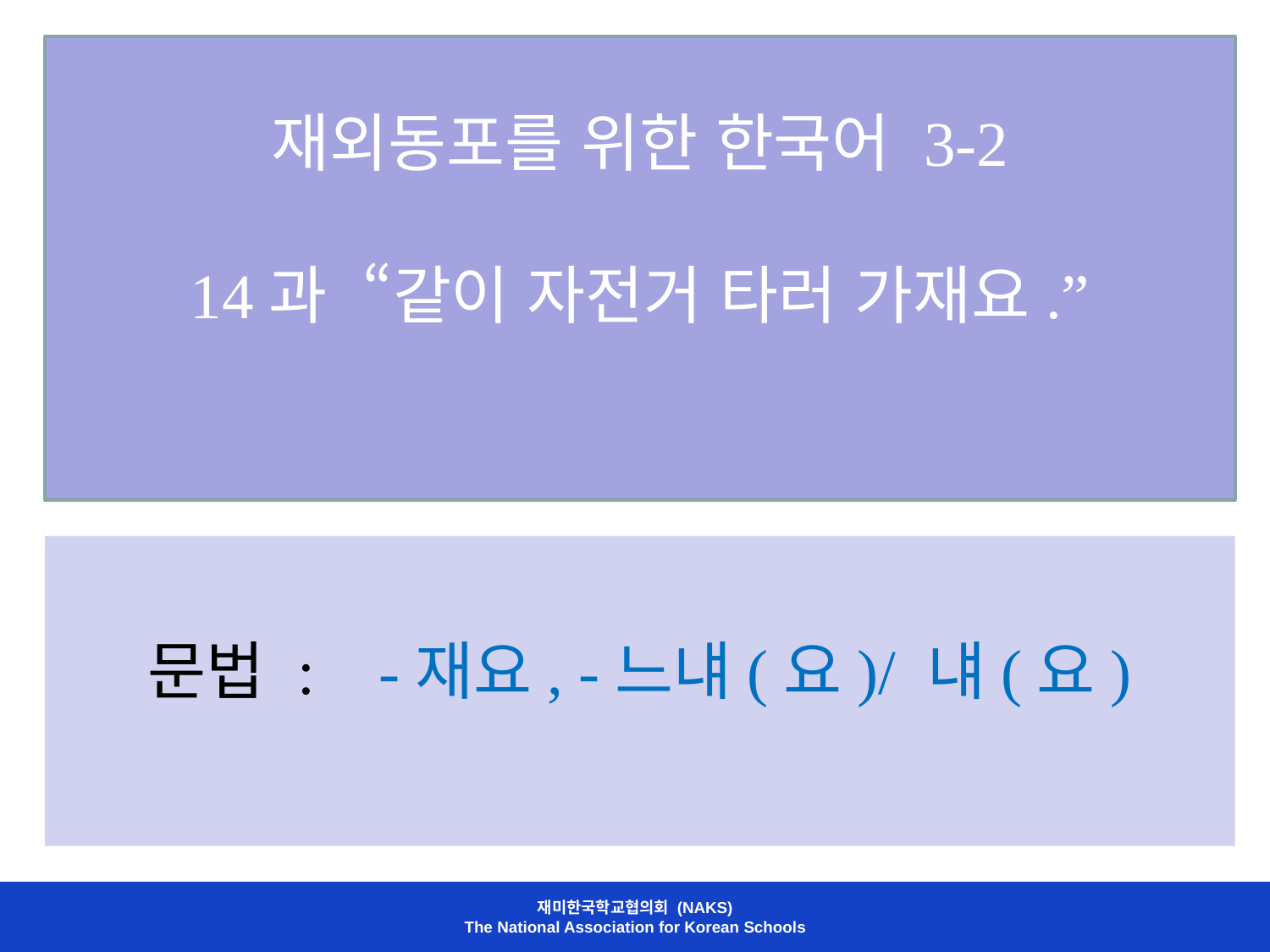

# 재외동포를 위한 한국어 3-2 14과  “같이 자전거 타러 가재요.”

문법 :    -재요, -느냬(요)/ 냬(요)

재미한국학교협의회 (NAKS)
The National Association for Korean Schools